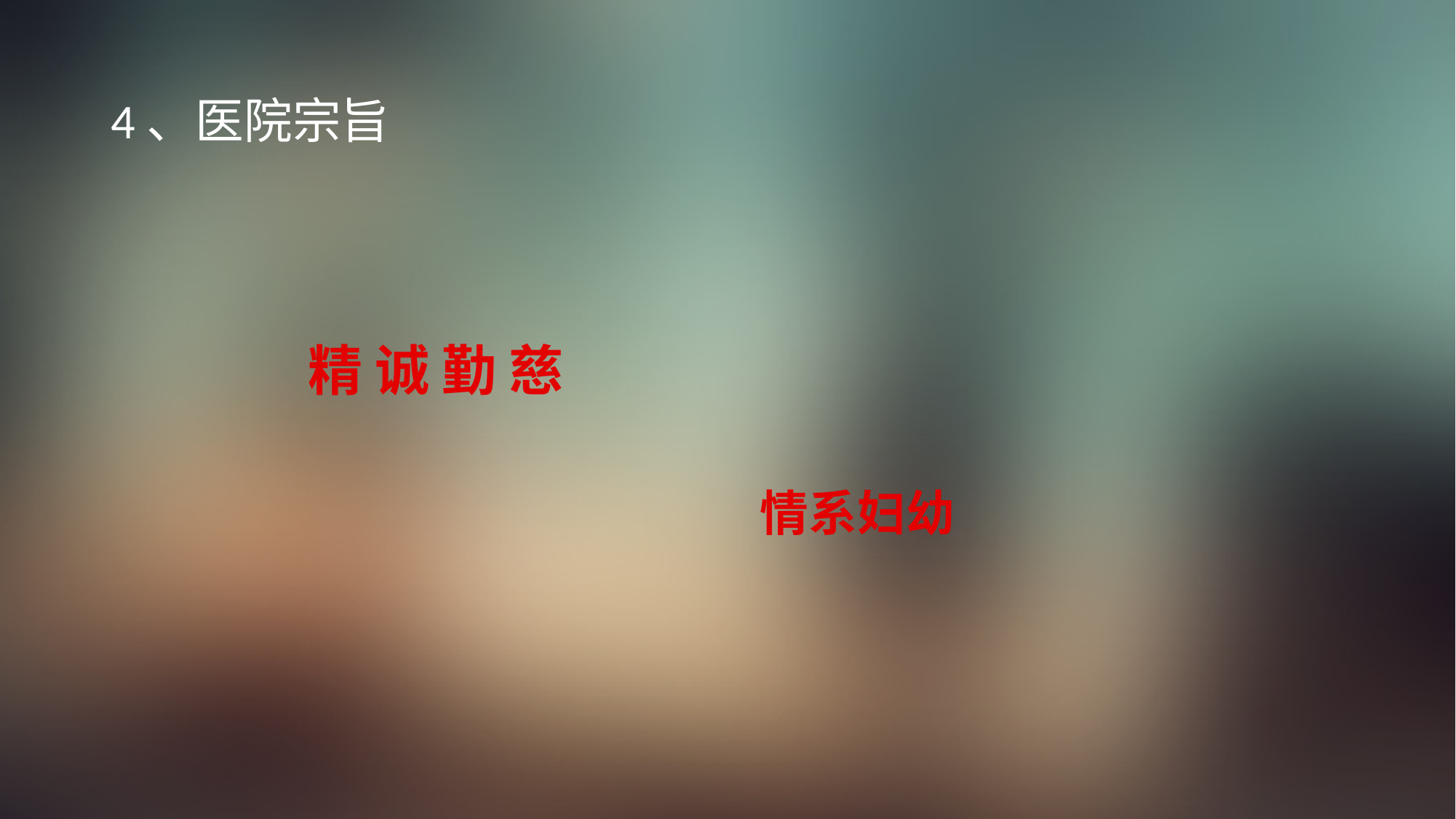

# 4、医院宗旨
精 诚 勤 慈
情系妇幼